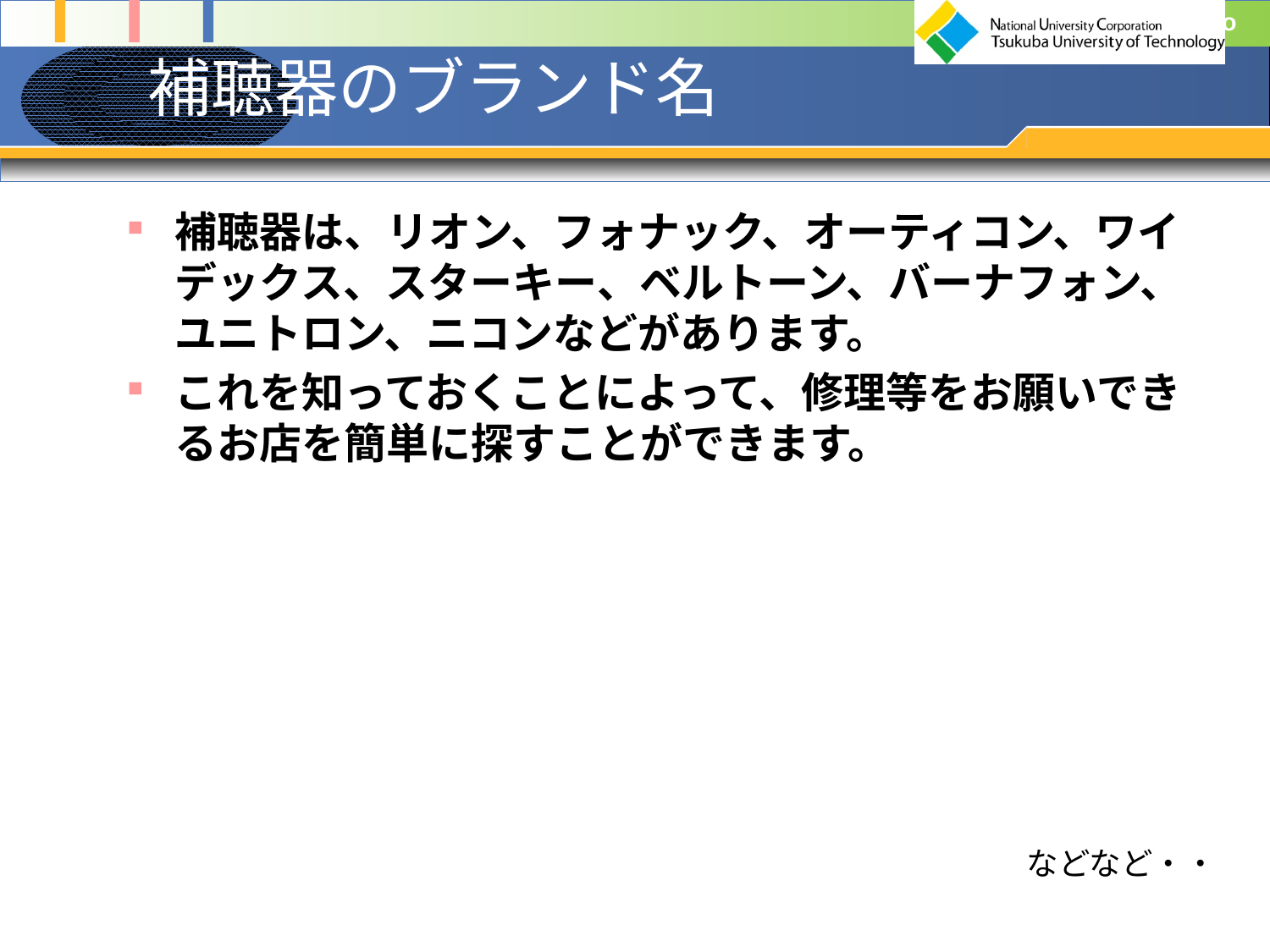

# 補聴器のブランド名
補聴器は、リオン、フォナック、オーティコン、ワイデックス、スターキー、ベルトーン、バーナフォン、ユニトロン、ニコンなどがあります。
これを知っておくことによって、修理等をお願いできるお店を簡単に探すことができます。

などなど・・